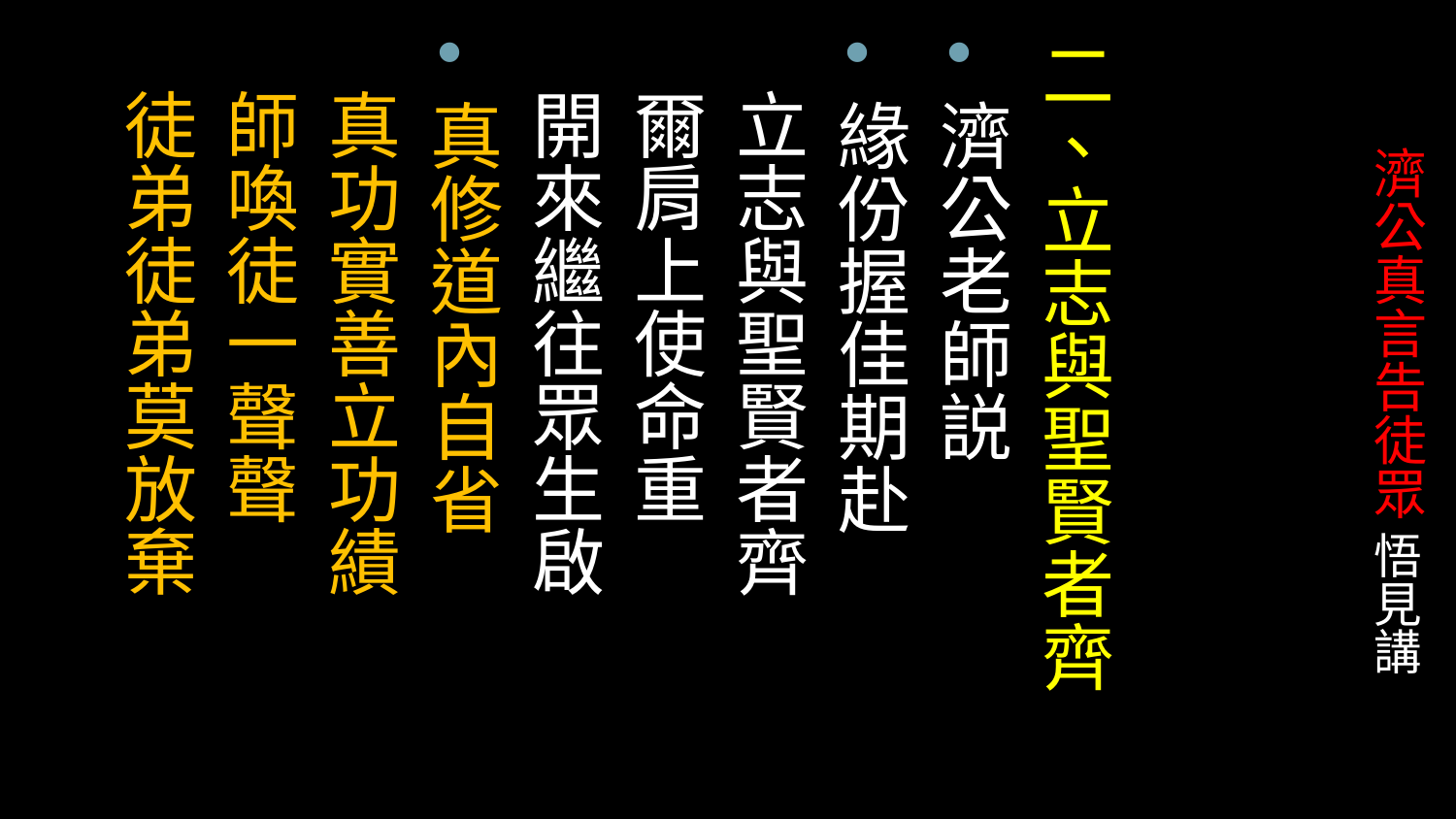

二、立志與聖賢者齊
濟公老師説
緣份握佳期赴
  立志與聖賢者齊
  爾肩上使命重
  開來繼往眾生啟
真修道內自省
  真功實善立功績
  師喚徒一聲聲
  徒弟徒弟莫放棄

# 濟公真言告徒眾 悟見講